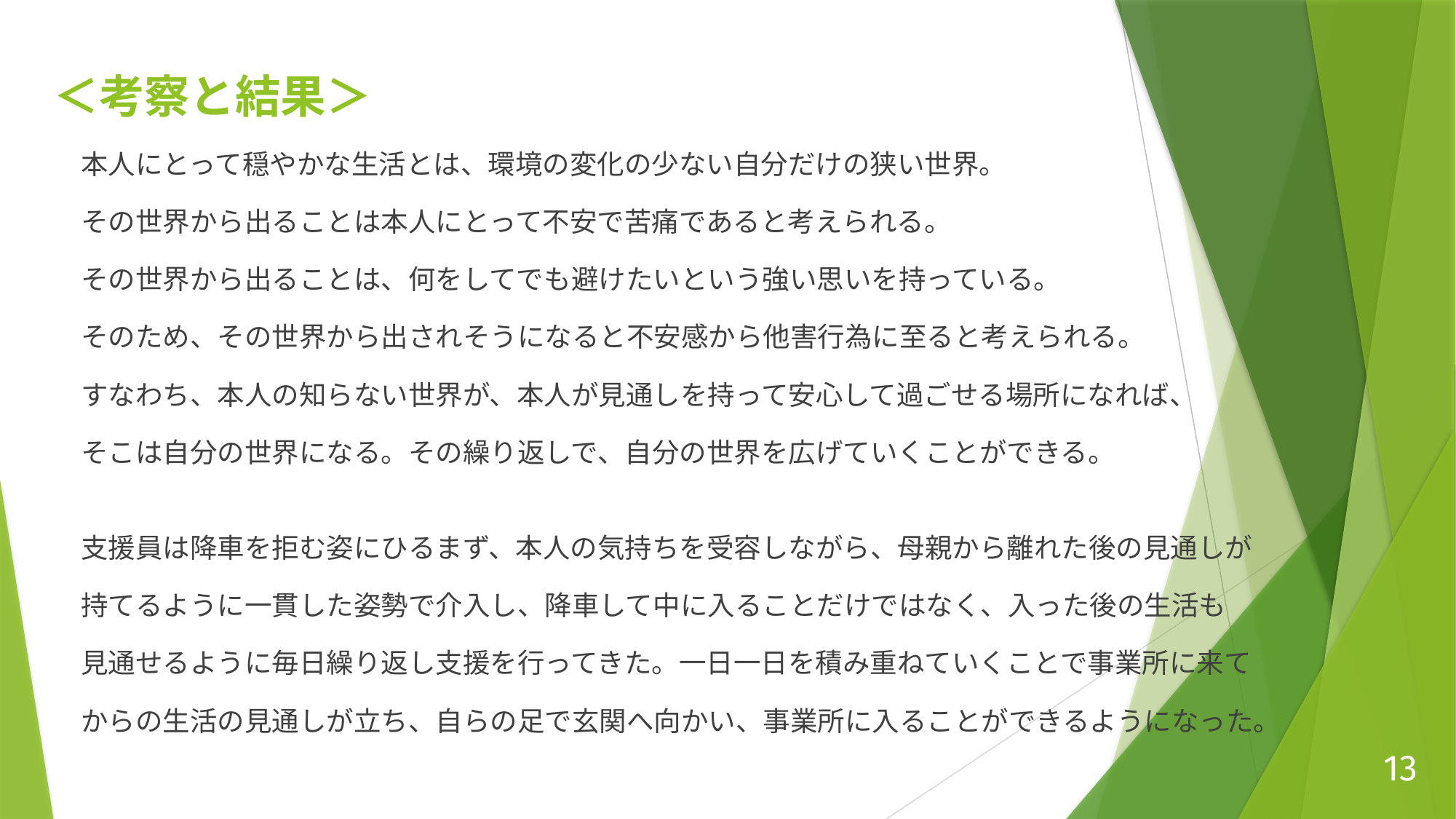

＜考察と結果＞
　本人にとって穏やかな生活とは、環境の変化の少ない自分だけの狭い世界。
　その世界から出ることは本人にとって不安で苦痛であると考えられる。
　その世界から出ることは、何をしてでも避けたいという強い思いを持っている。
　そのため、その世界から出されそうになると不安感から他害行為に至ると考えられる。
　すなわち、本人の知らない世界が、本人が見通しを持って安心して過ごせる場所になれば、
　そこは自分の世界になる。その繰り返しで、自分の世界を広げていくことができる。

　支援員は降車を拒む姿にひるまず、本人の気持ちを受容しながら、母親から離れた後の見通しが
　持てるように一貫した姿勢で介入し、降車して中に入ることだけではなく、入った後の生活も
　見通せるように毎日繰り返し支援を行ってきた。一日一日を積み重ねていくことで事業所に来て
　からの生活の見通しが立ち、自らの足で玄関へ向かい、事業所に入ることができるようになった。
13